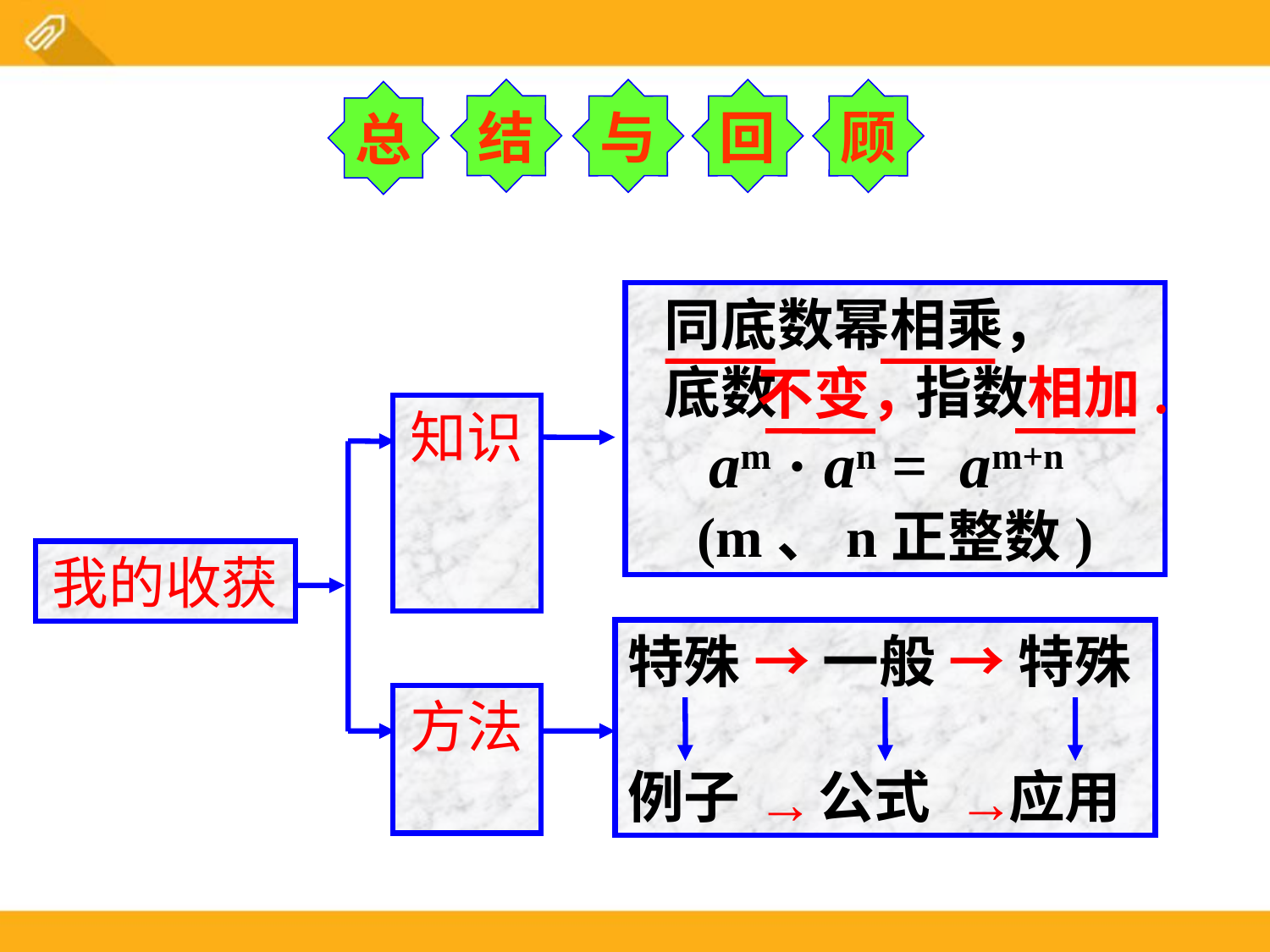

结
与
回
顾
总
 同底数幂相乘，
 底数　　  指数
     am · an =  am+n
(m、n正整数)
相加.
不变，

知识

我的收获

特殊 → 一般 → 特殊

例子      公式      应用
方法

→
→